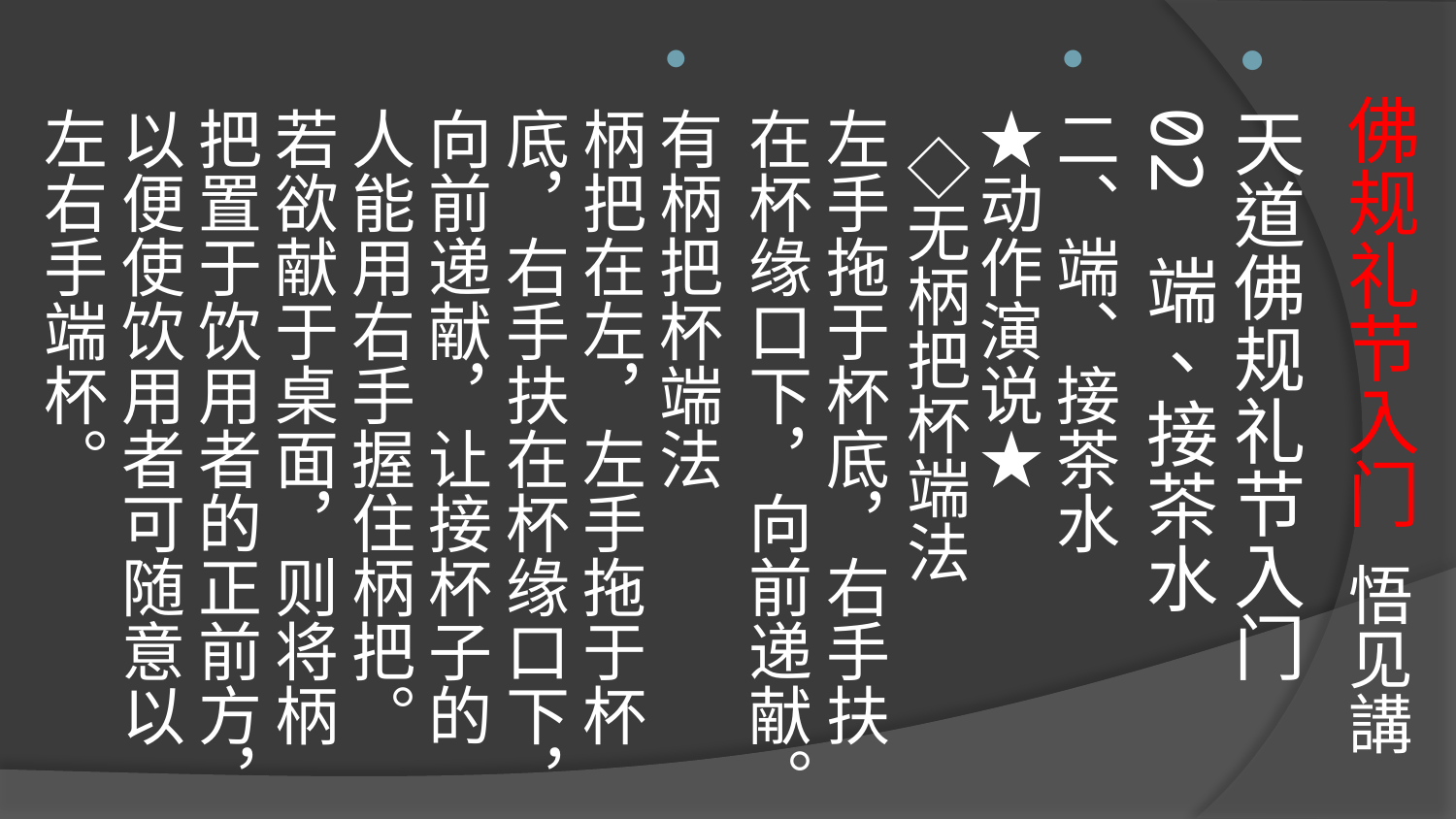

# 佛规礼节入门  悟见講
天道佛规礼节入门 02 端、接茶水
二、端、接茶水
★动作演说★
  ◇无柄把杯端法
左手拖于杯底，右手扶在杯缘口下，向前递献。
有柄把杯端法
柄把在左，左手拖于杯底，右手扶在杯缘口下，向前递献，让接杯子的人能用右手握住柄把。 若欲献于桌面，则将柄把置于饮用者的正前方，以便使饮用者可随意以左右手端杯。